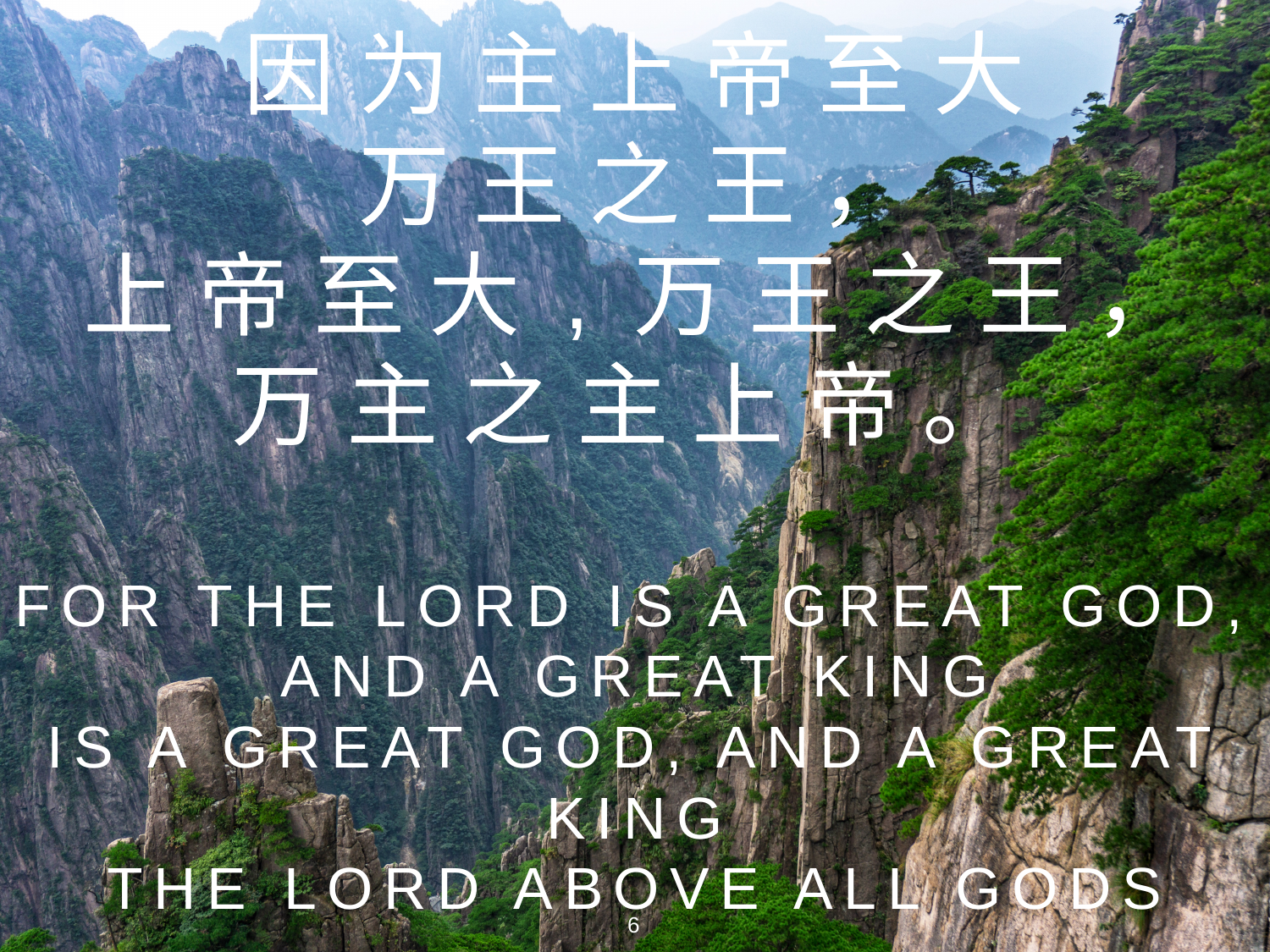

# 因为主上帝至大
万王之王，
上帝至大,万王之王，
万主之主上帝。
For the Lord is a great God,
and a great King
Is a great God, and a great King
The Lord above all gods
6